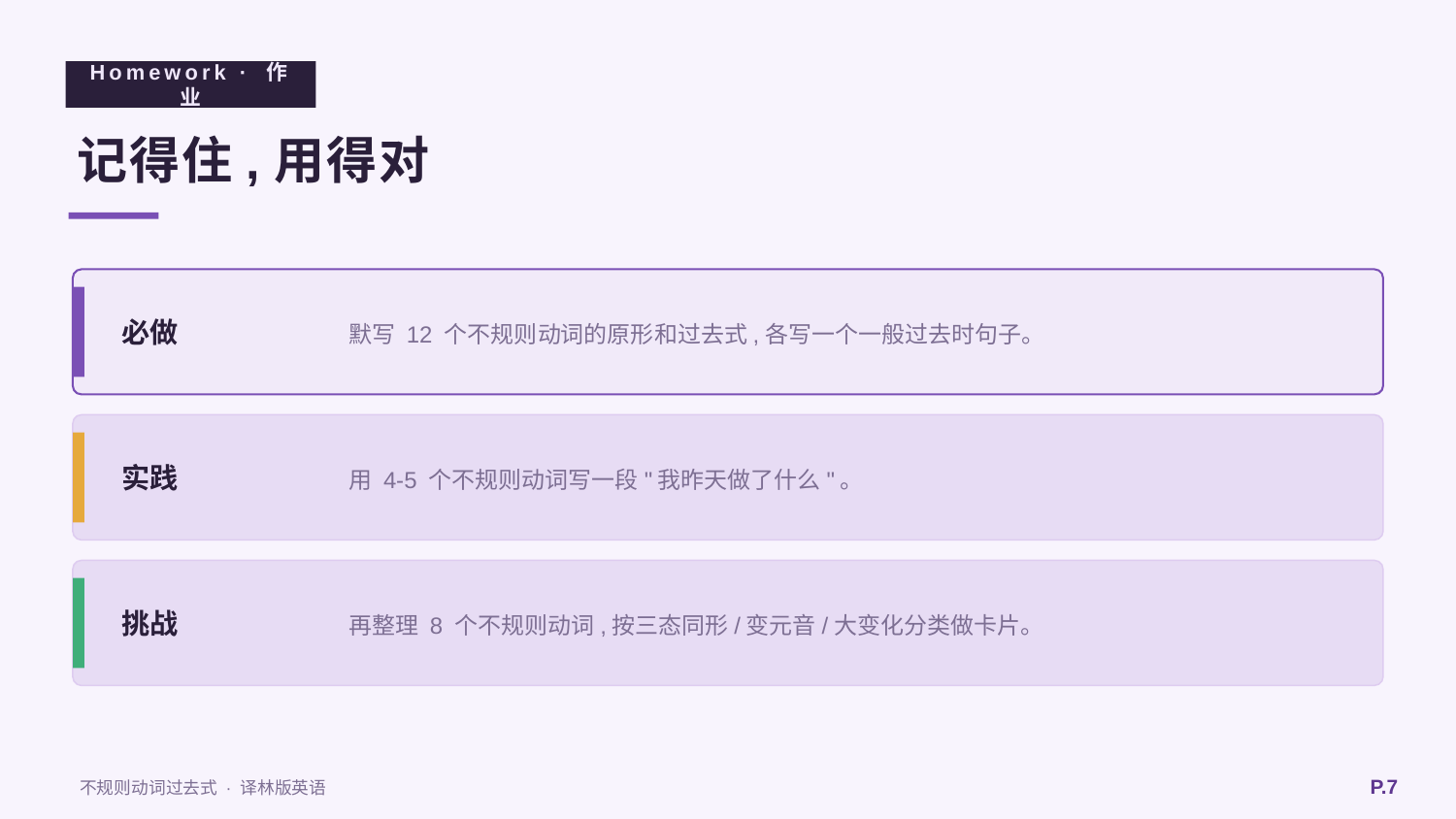

Homework · 作业

记得住,用得对

默写 12 个不规则动词的原形和过去式,各写一个一般过去时句子。
必做

用 4-5 个不规则动词写一段"我昨天做了什么"。
实践

再整理 8 个不规则动词,按三态同形/变元音/大变化分类做卡片。
挑战

P.7
不规则动词过去式 · 译林版英语